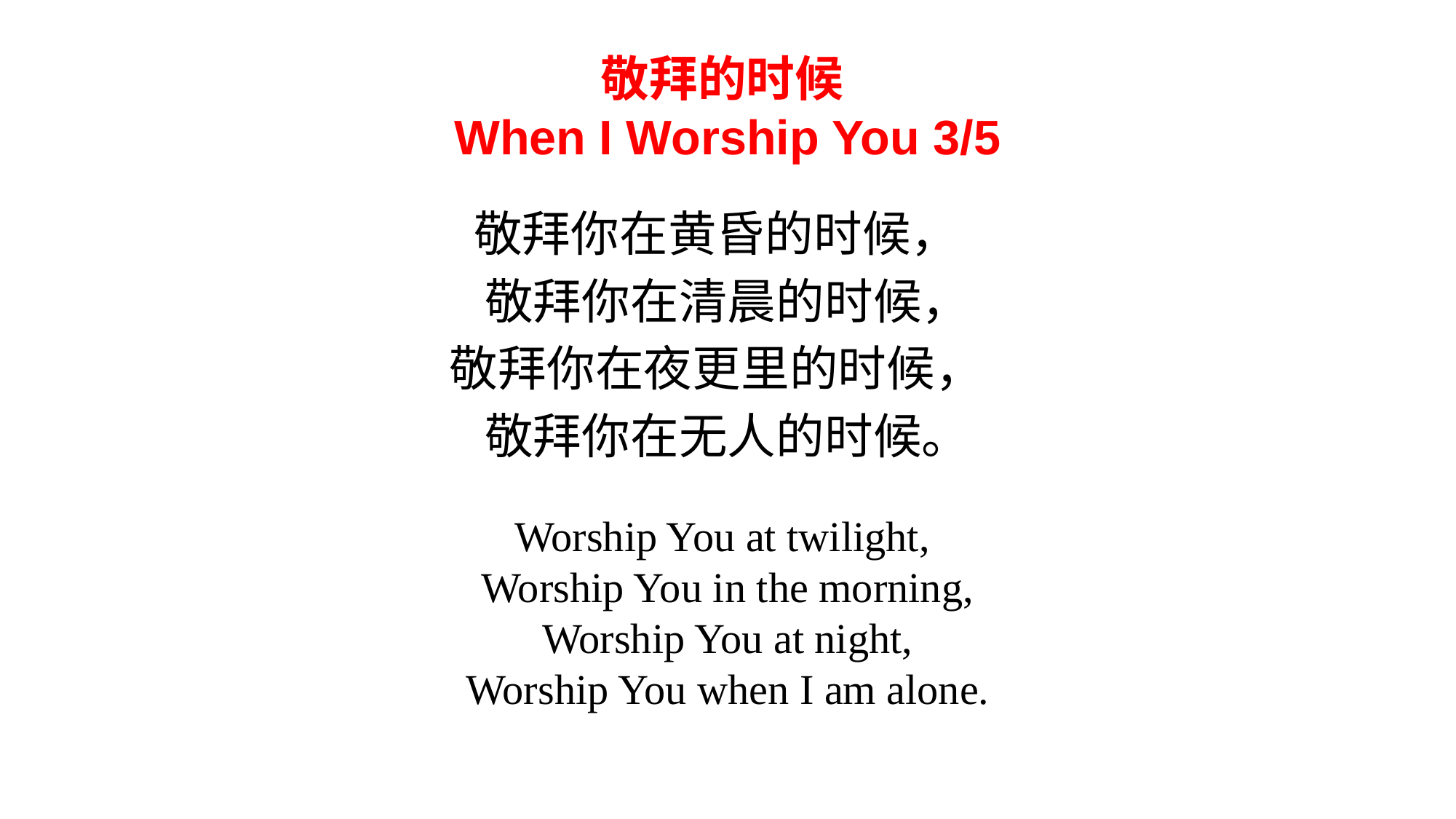

敬拜的时候
When I Worship You 3/5
敬拜你在黄昏的时候，
敬拜你在清晨的时候，
敬拜你在夜更里的时候，
敬拜你在无人的时候。

Worship You at twilight,
Worship You in the morning,
Worship You at night,
Worship You when I am alone.